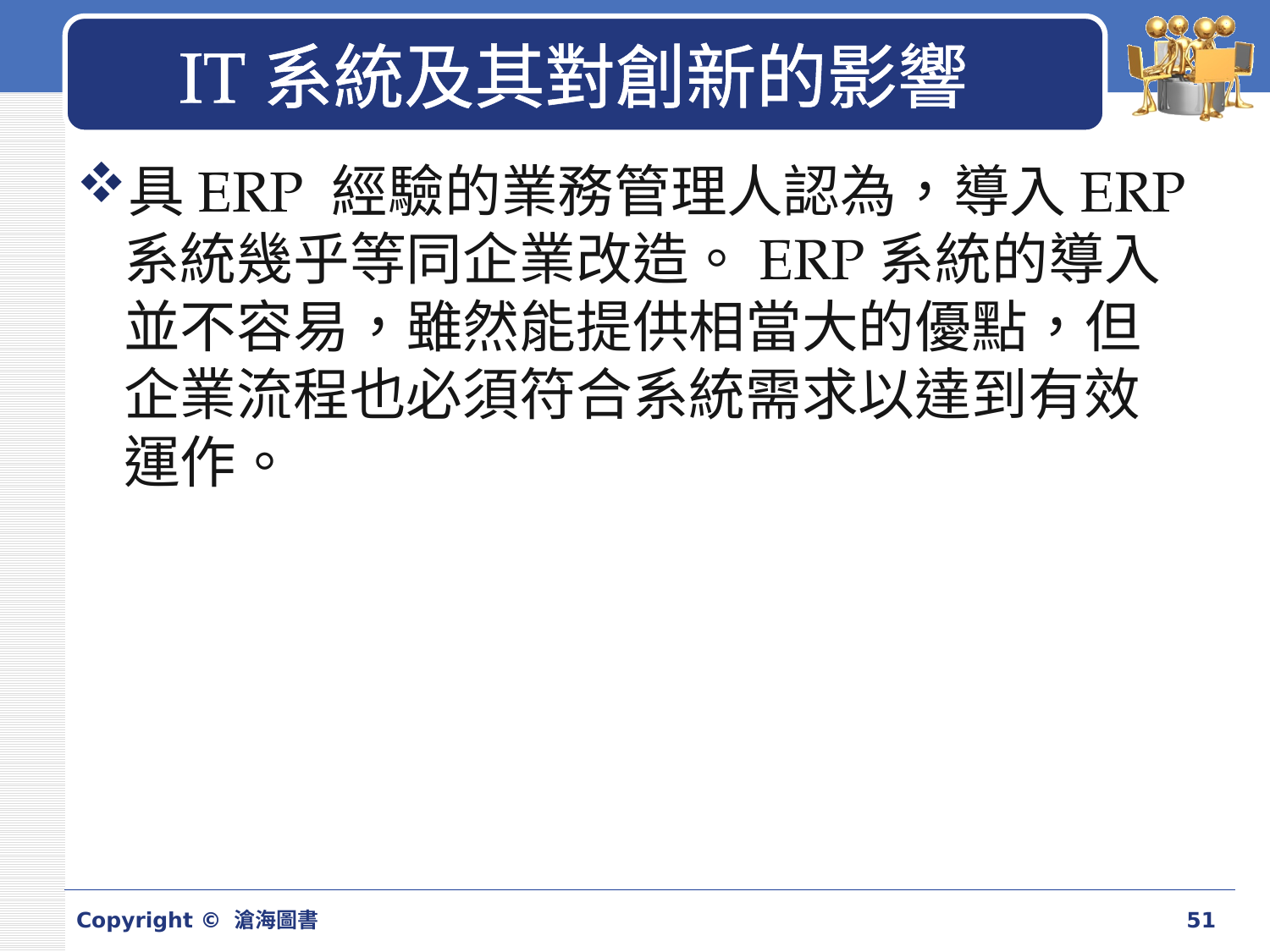

# IT系統及其對創新的影響
具ERP 經驗的業務管理人認為，導入ERP 系統幾乎等同企業改造。ERP系統的導入並不容易，雖然能提供相當大的優點，但企業流程也必須符合系統需求以達到有效運作。
Copyright © 滄海圖書
51